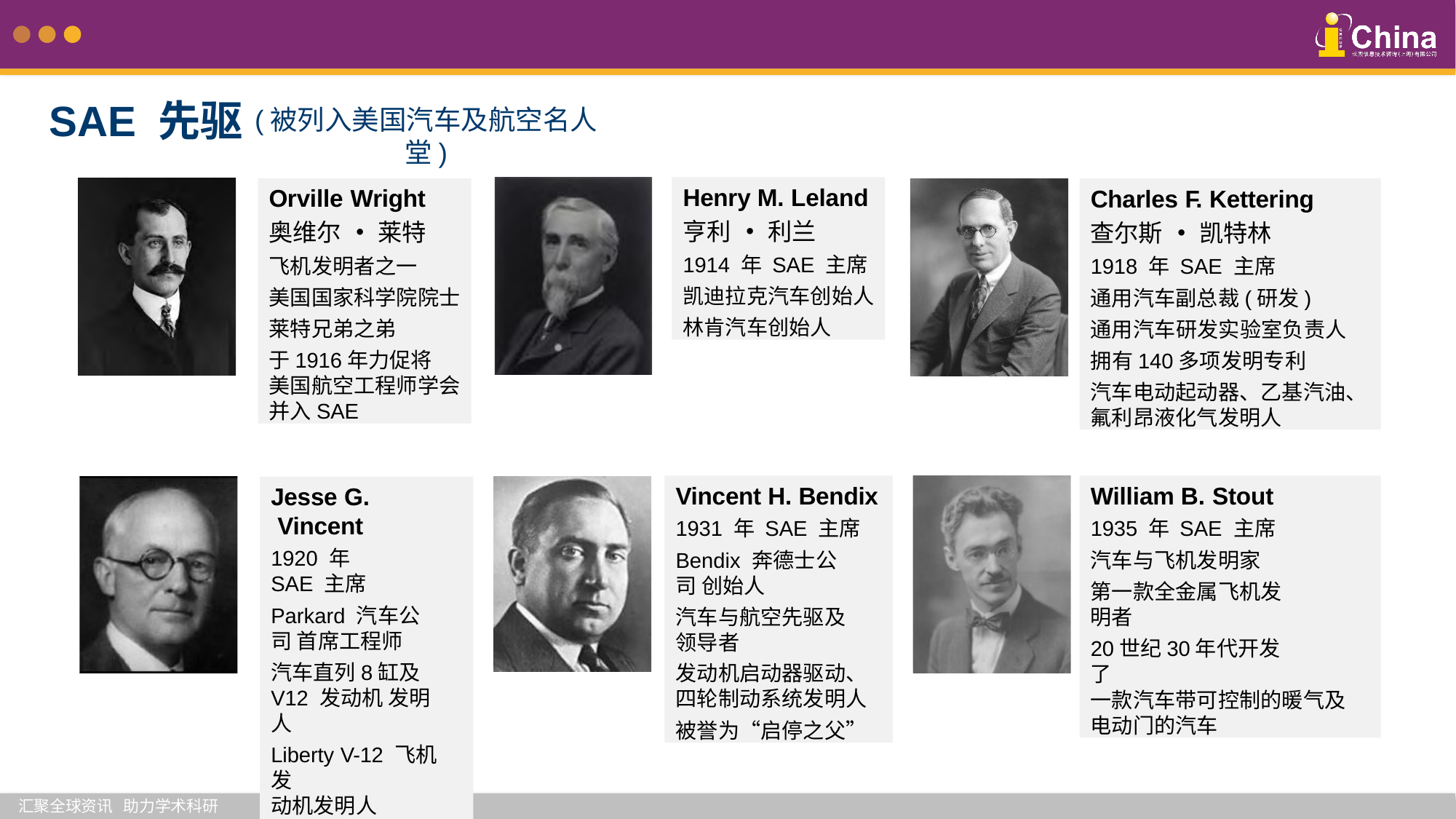

SAE 先驱
(被列入美国汽车及航空名人堂)

Henry M. Leland
亨利 • 利兰
1914 年 SAE 主席 凯迪拉克汽车创始人 林肯汽车创始人

Orville Wright
奥维尔 • 莱特
飞机发明者之一
美国国家科学院院士 莱特兄弟之弟
于1916年力促将
美国航空工程师学会
并入SAE

Charles F. Kettering
查尔斯 • 凯特林
1918 年 SAE 主席
通用汽车副总裁(研发)
通用汽车研发实验室负责人
拥有140多项发明专利
汽车电动起动器、乙基汽油、 氟利昂液化气发明人
Vincent H. Bendix
1931 年 SAE 主席
Bendix 奔德士公司 创始人
汽车与航空先驱及 领导者
发动机启动器驱动、 四轮制动系统发明人
被誉为“启停之父”

William B. Stout
1935 年 SAE 主席
汽车与飞机发明家
第一款全金属飞机发明者
20世纪30年代开发了
一款汽车带可控制的暖气及电动门的汽车

Jesse G.  Vincent
1920 年 SAE 主席
Parkard 汽车公司 首席工程师
汽车直列8缸及V12 发动机 发明人
Liberty V-12 飞机发
动机发明人
拥有206项发明专利
4